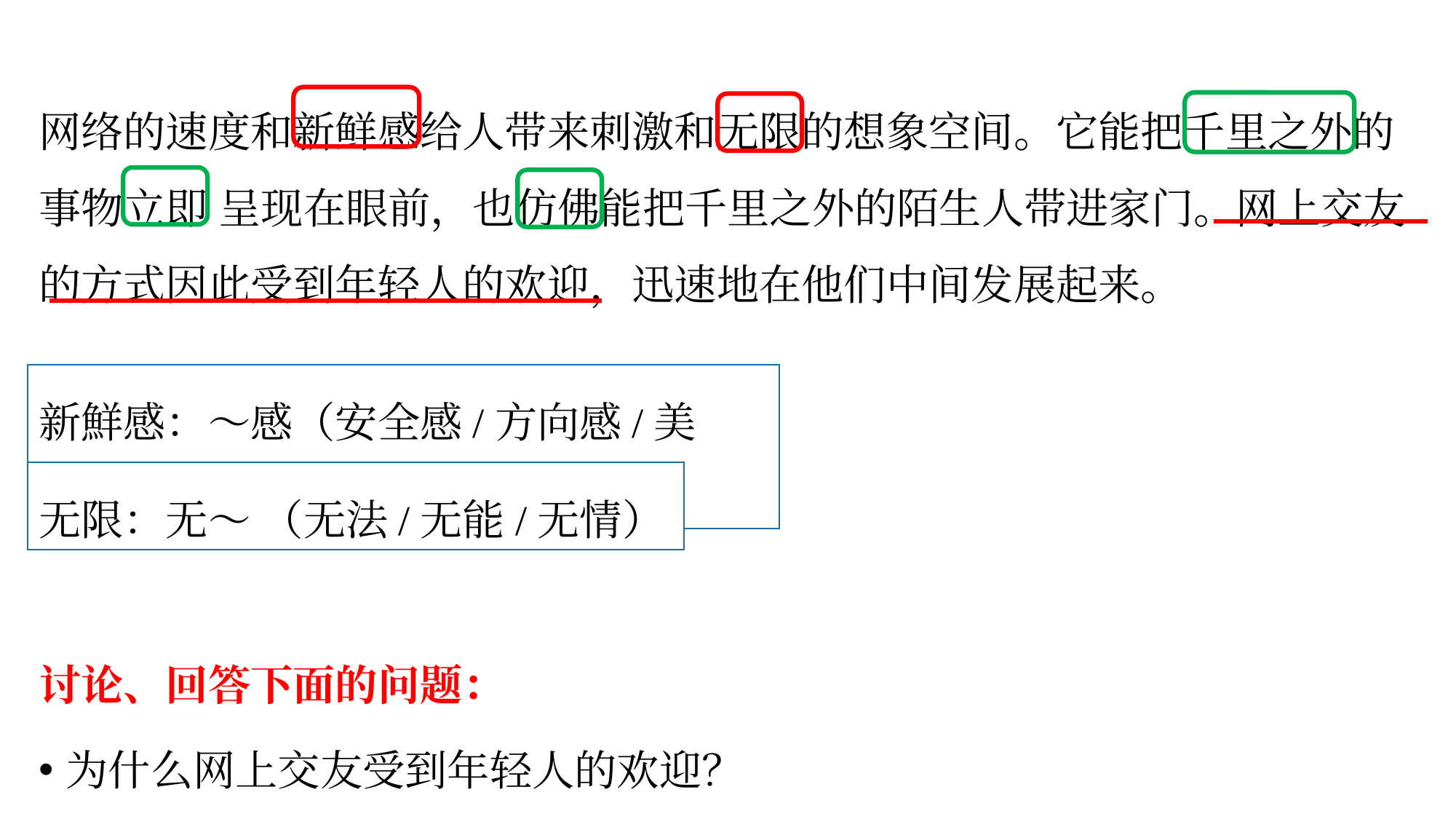

网络的速度和新鲜感给人带来刺激和无限的想象空间。它能把千里之外的事物立即 呈现在眼前，也仿佛能把千里之外的陌生人带进家门。网上交友的方式因此受到年轻人的欢迎，迅速地在他们中间发展起来。

讨论、回答下面的问题：
为什么网上交友受到年轻人的欢迎？

新鮮感：～感（安全感/方向感/美感）
无限：无～ （无法/无能/无情）